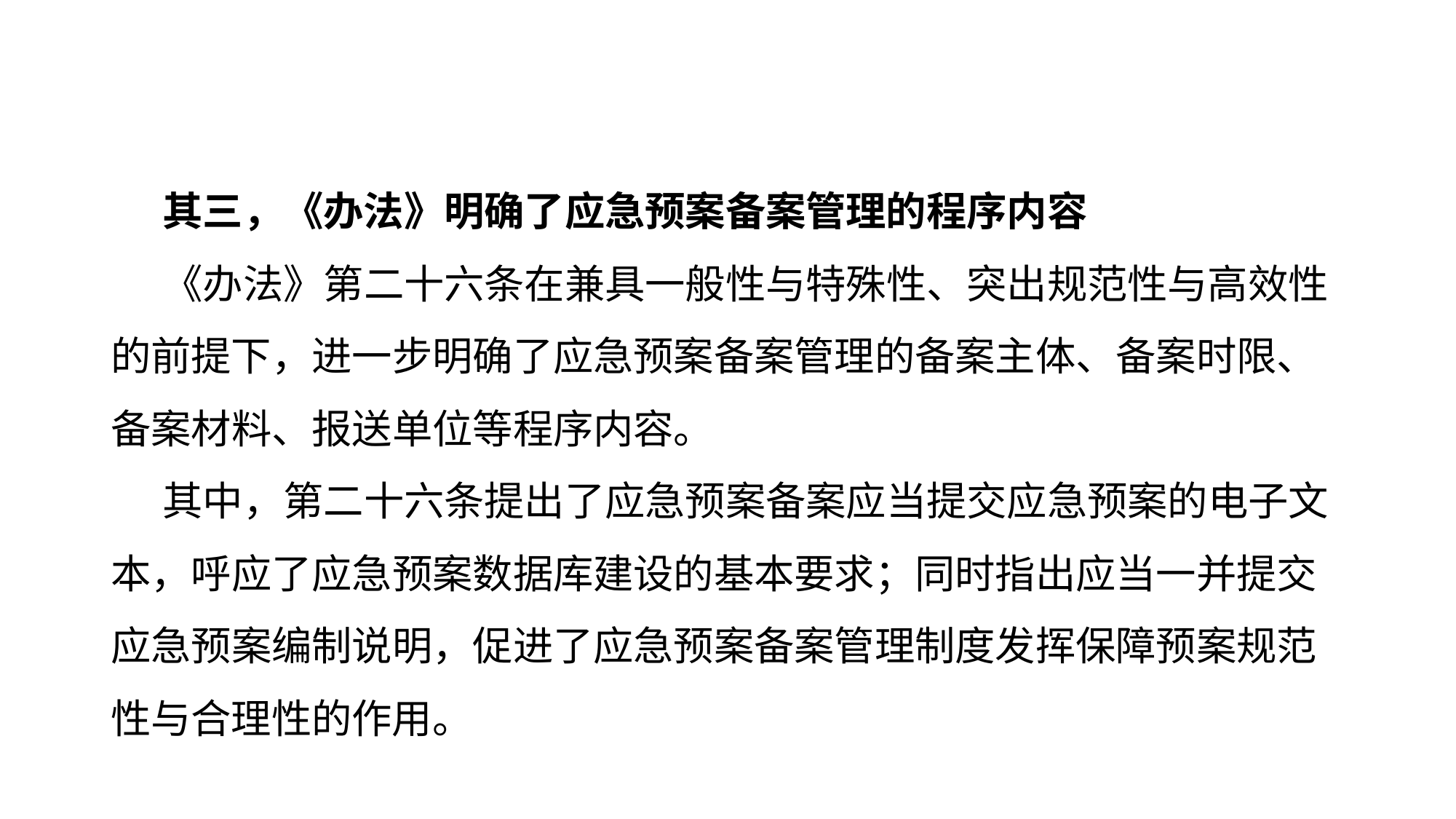

#
其三，《办法》明确了应急预案备案管理的程序内容
《办法》第二十六条在兼具一般性与特殊性、突出规范性与高效性的前提下，进一步明确了应急预案备案管理的备案主体、备案时限、备案材料、报送单位等程序内容。
其中，第二十六条提出了应急预案备案应当提交应急预案的电子文本，呼应了应急预案数据库建设的基本要求；同时指出应当一并提交应急预案编制说明，促进了应急预案备案管理制度发挥保障预案规范性与合理性的作用。